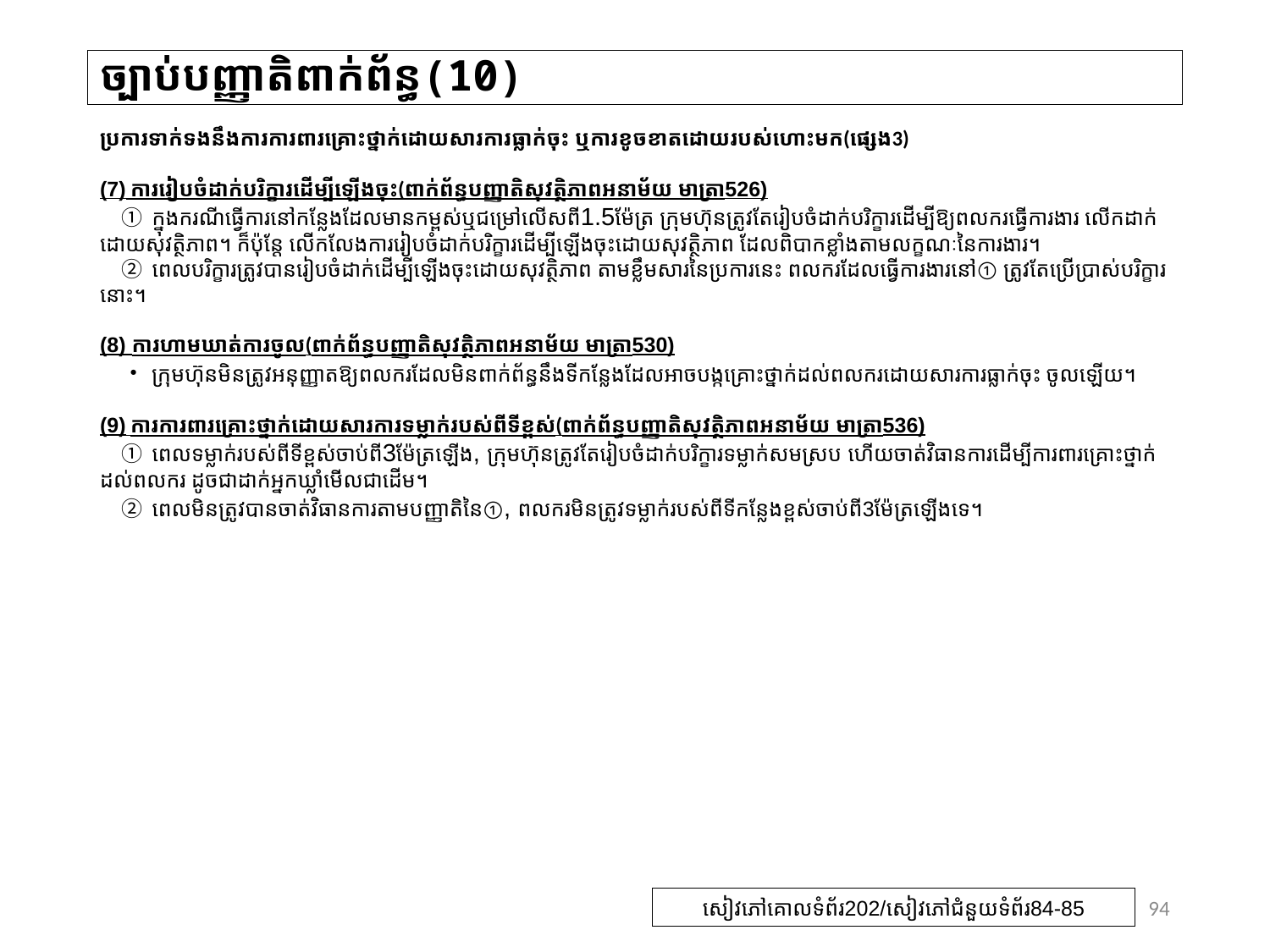

# ច្បាប់បញ្ញាតិពាក់ព័ន្ធ(10)
ប្រការទាក់ទងនឹងការការពារគ្រោះថ្នាក់ដោយសារការធ្លាក់ចុះ ឬការខូចខាតដោយរបស់ហោះមក(ផ្សេង3)

(7) ការរៀបចំដាក់បរិក្ខារដើម្បីឡើងចុះ(ពាក់ព័ន្ធបញ្ញាតិសុវត្ថិភាពអនាម័យ មាត្រា526)
　① ក្នុងករណីធ្វើការនៅកន្លែងដែលមានកម្ពស់ឬជម្រៅលើសពី1.5ម៉ែត្រ ក្រុមហ៊ុនត្រូវតែរៀបចំដាក់បរិក្ខារដើម្បីឱ្យពលករធ្វើការងារ លើកដាក់ដោយសុវត្ថិភាព។ ក៏ប៉ុន្តែ លើកលែងការរៀបចំដាក់បរិក្ខារដើម្បីឡើងចុះដោយសុវត្ថិភាព ដែលពិបាកខ្លាំងតាមលក្ខណៈនៃការងារ។
　② ពេលបរិក្ខារត្រូវបានរៀបចំដាក់ដើម្បីឡើងចុះដោយសុវត្ថិភាព តាមខ្លឹមសារនៃប្រការនេះ ពលករដែលធ្វើការងារនៅ① ត្រូវតែប្រើប្រាស់បរិក្ខារនោះ។

(8) ការហាមឃាត់ការចូល(ពាក់ព័ន្ធបញ្ញាតិសុវត្ថិភាពអនាម័យ មាត្រា530)
　・ក្រុមហ៊ុនមិនត្រូវអនុញ្ញាតឱ្យពលករដែលមិនពាក់ព័ន្ធនឹងទីកន្លែងដែលអាចបង្កគ្រោះថ្នាក់ដល់ពលករដោយសារការធ្លាក់ចុះ ចូលឡើយ។

(9) ការការពារគ្រោះថ្នាក់ដោយសារការទម្លាក់របស់ពីទីខ្ពស់(ពាក់ព័ន្ធបញ្ញាតិសុវត្ថិភាពអនាម័យ មាត្រា536)
　① ពេលទម្លាក់របស់ពីទីខ្ពស់ចាប់ពី3ម៉ែត្រឡើង, ក្រុមហ៊ុនត្រូវតែរៀបចំដាក់បរិក្ខារទម្លាក់សមស្រប ហើយចាត់វិធានការដើម្បីការពារគ្រោះថ្នាក់ដល់ពលករ ដូចជាដាក់អ្នកឃ្លាំមើលជាដើម។
　② ពេលមិនត្រូវបានចាត់វិធានការតាមបញ្ញាតិនៃ①, ពលករមិនត្រូវទម្លាក់របស់ពីទីកន្លែងខ្ពស់ចាប់ពី3ម៉ែត្រឡើងទេ។
94
សៀវភៅគោលទំព័រ202/សៀវភៅជំនួយទំព័រ84-85